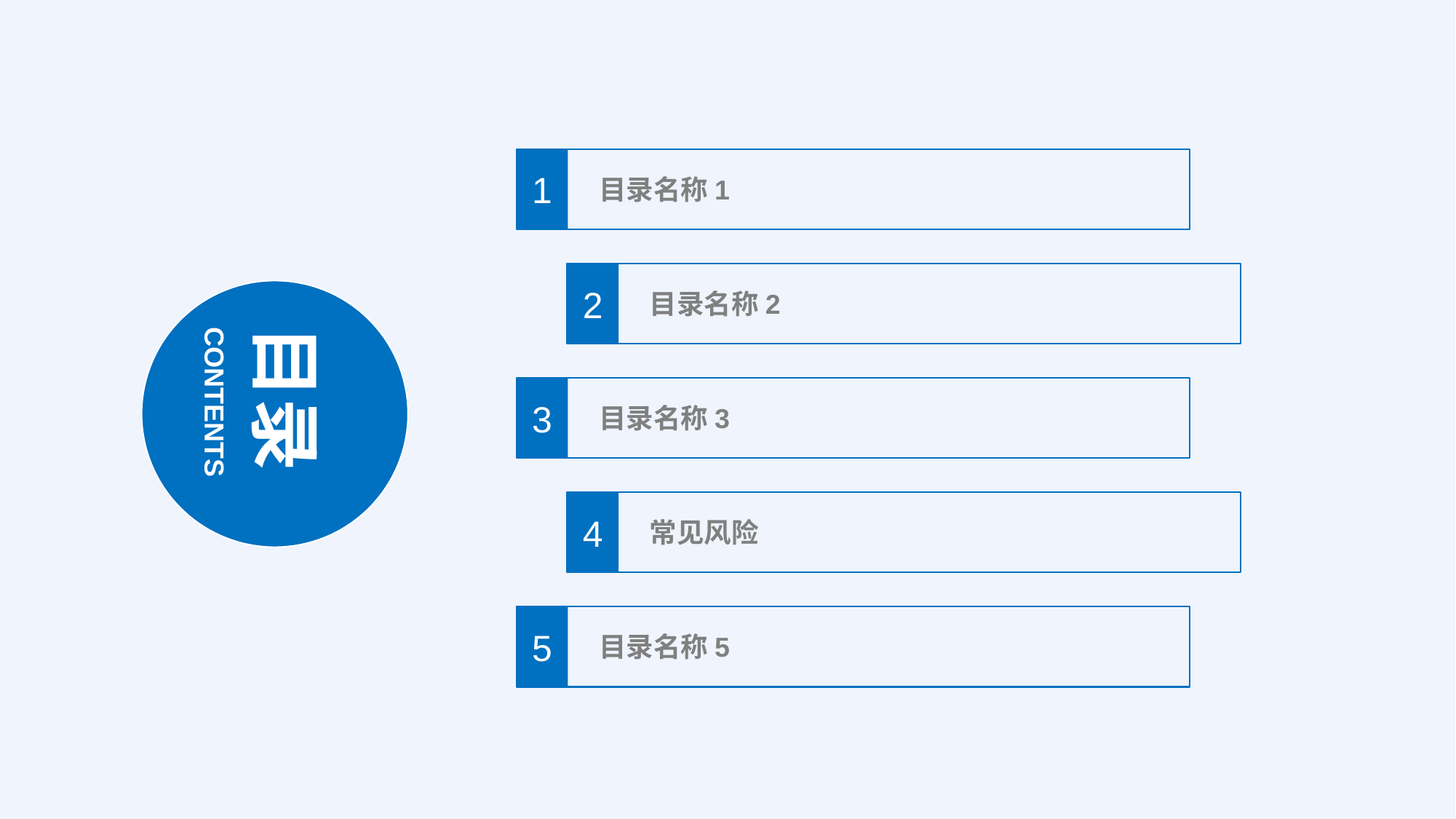

1
目录名称1

2
目录名称2

目录

3
目录名称3
CONTENTS

4
常见风险

5
目录名称5